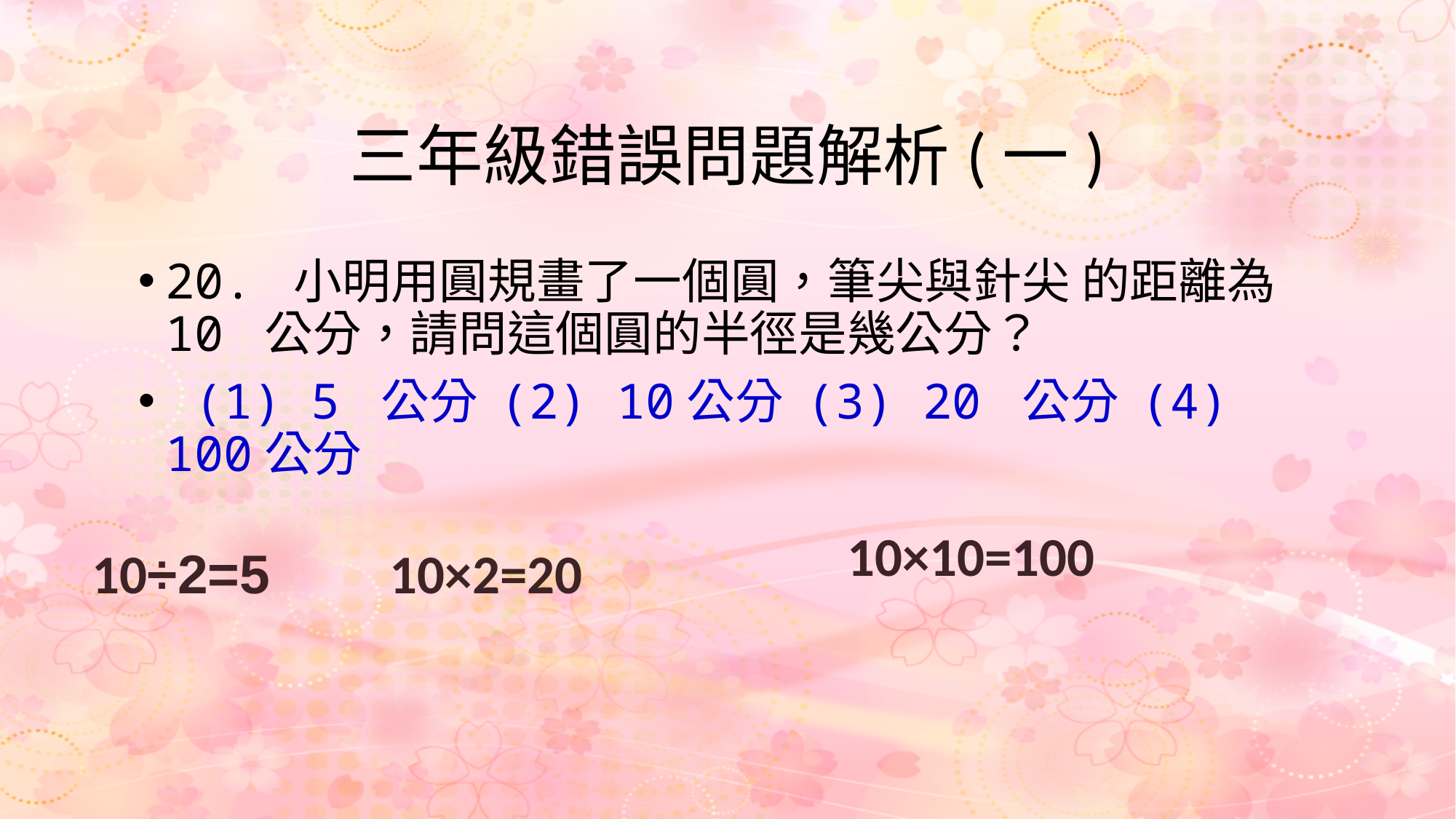

# 三年級錯誤問題解析(一)
20. 小明用圓規畫了一個圓，筆尖與針尖 的距離為 10 公分，請問這個圓的半徑是幾公分？
 (1) 5 公分 (2) 10公分 (3) 20 公分 (4) 100公分
10×10=100
10×2=20
10÷2=5